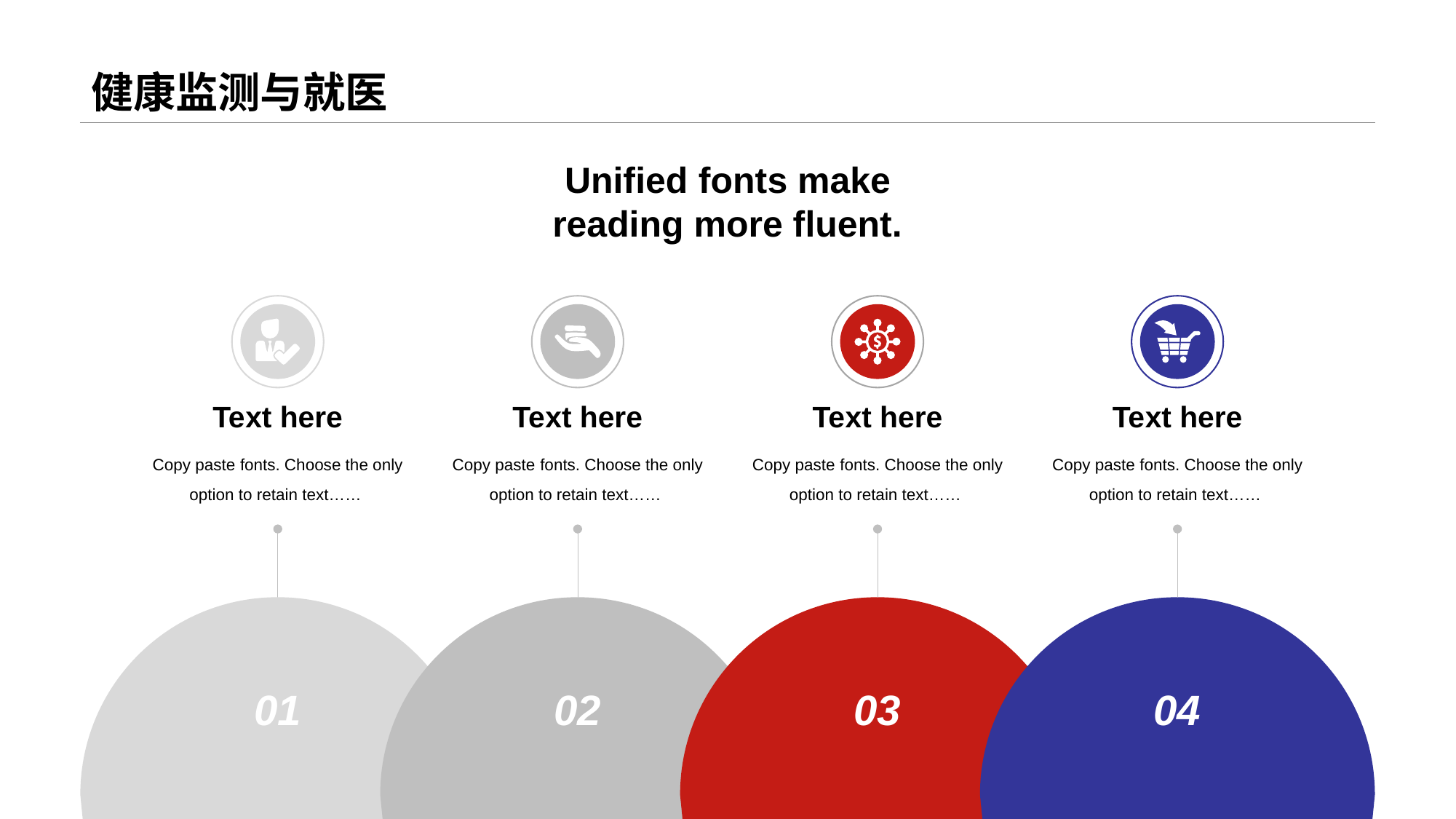

# 健康监测与就医
Unified  fonts make
reading more fluent.

Te xt here
Te xt here
Te xt here
Te xt here
Copy paste  fonts. Choose the only option to retain text……
Copy paste  fonts. Choose the only option to retain text……
Copy paste  fonts. Choose the only option to retain text……
Copy paste  fonts. Choose the only option to retain text……
01
02
03
04
请在插入菜单—页眉和页脚中修改此文本
12